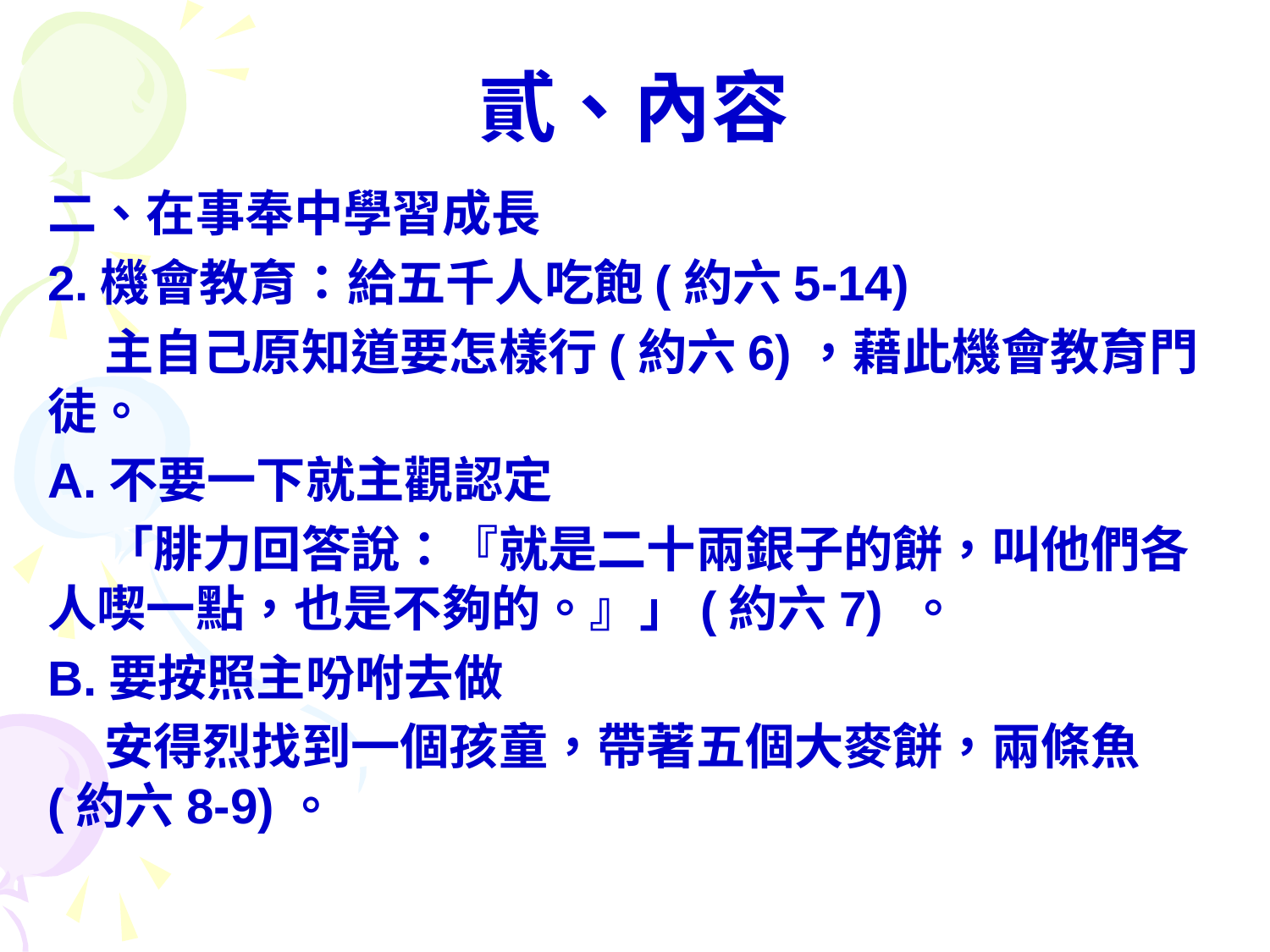

# 貳、內容
二、在事奉中學習成長
2.機會教育：給五千人吃飽(約六5-14)
    主自己原知道要怎樣行(約六6)，藉此機會教育門徒。
A.不要一下就主觀認定
    「腓力回答說：『就是二十兩銀子的餅，叫他們各人喫一點，也是不夠的。』」(約六7) 。
B.要按照主吩咐去做
    安得烈找到一個孩童，帶著五個大麥餅，兩條魚(約六8-9)。